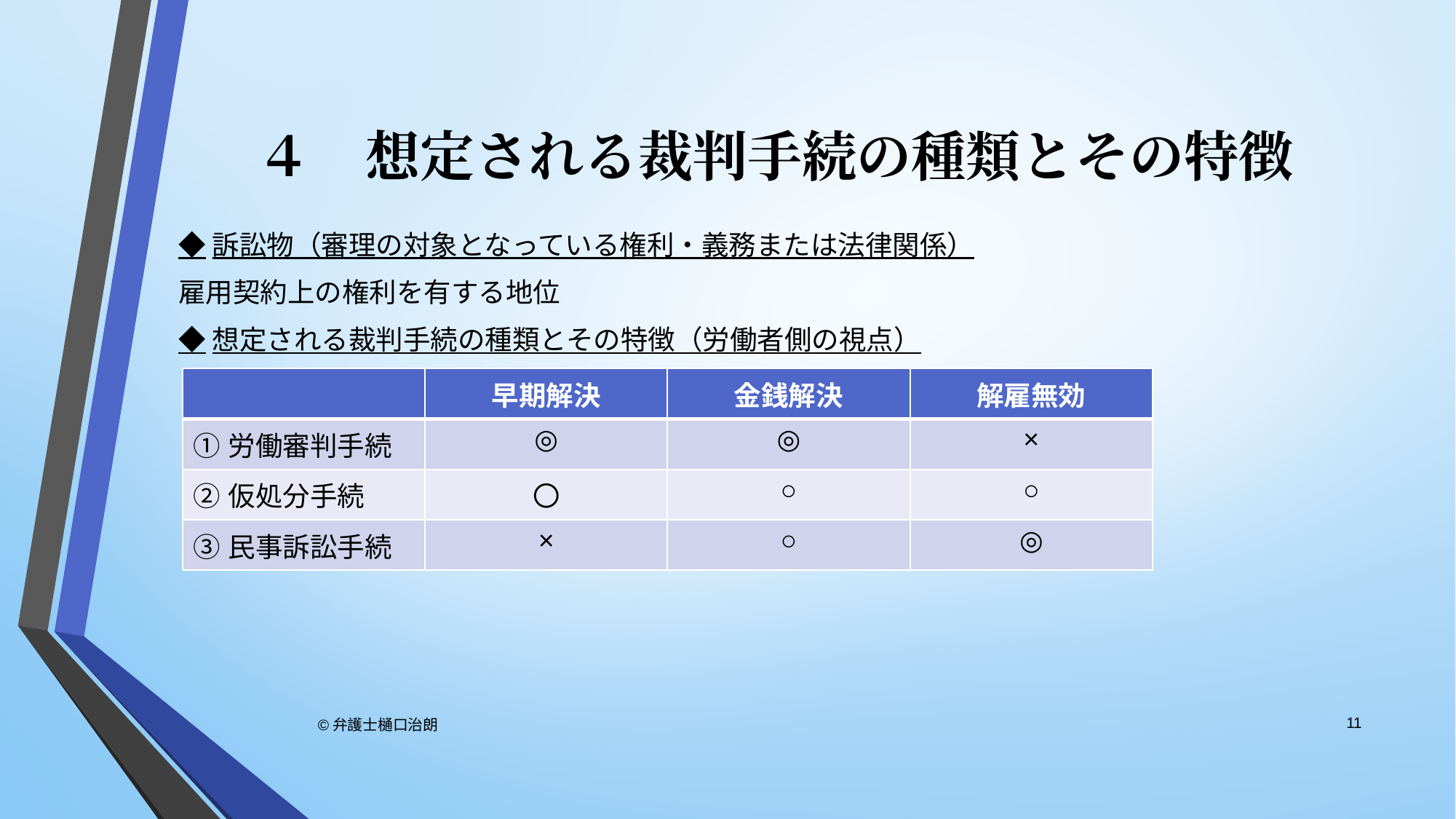

# ４　想定される裁判手続の種類とその特徴

◆訴訟物（審理の対象となっている権利・義務または法律関係）
雇用契約上の権利を有する地位
◆想定される裁判手続の種類とその特徴（労働者側の視点）

|  | 早期解決 | 金銭解決 | 解雇無効 |
| --- | --- | --- | --- |
| ①労働審判手続 | ◎ | ◎ | × |
| ➁仮処分手続 | 〇 | ○ | ○ |
| ③民事訴訟手続 | × | ○ | ◎ |
11
©弁護士樋口治朗